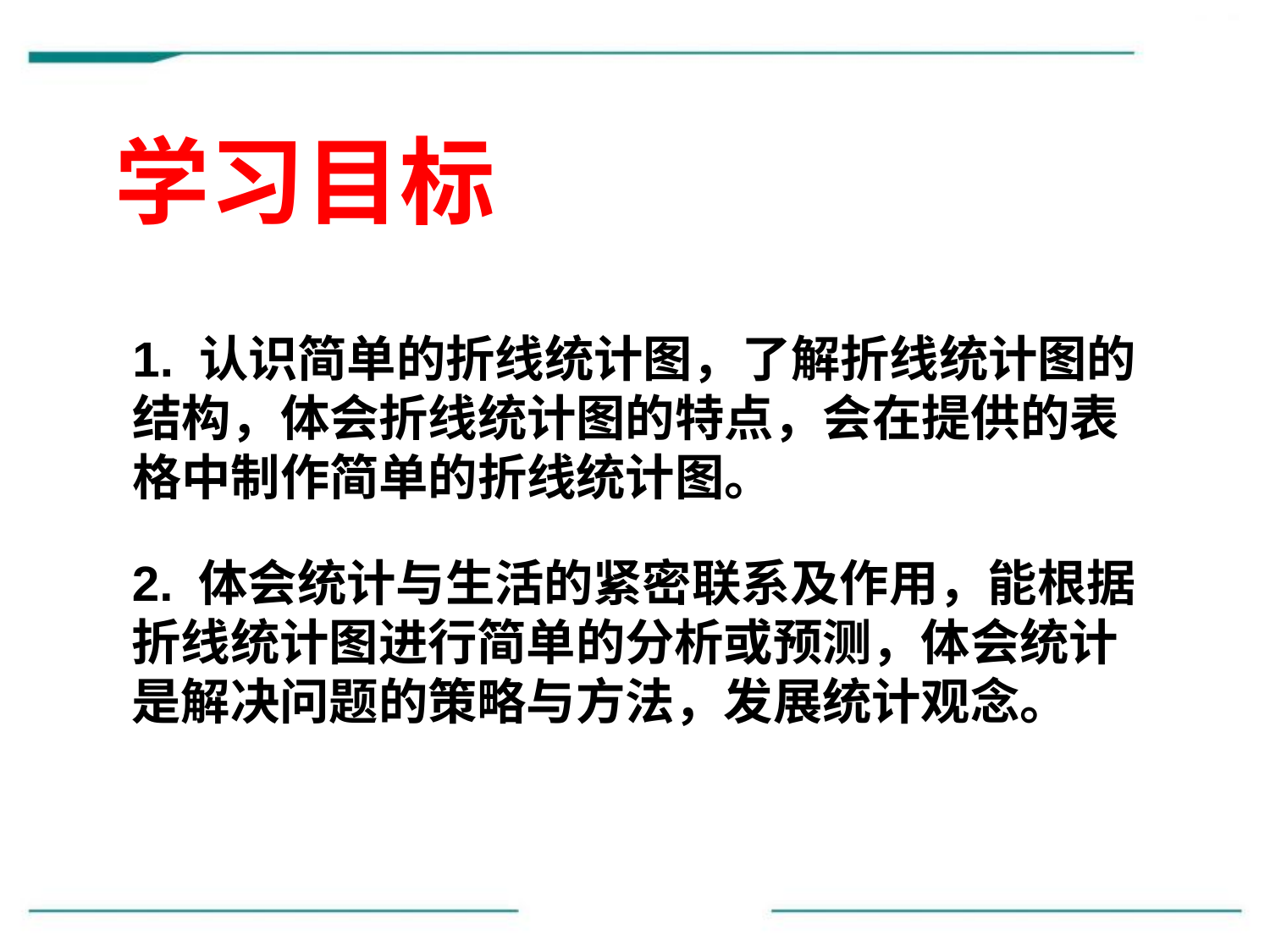

学习目标
1. 认识简单的折线统计图，了解折线统计图的结构，体会折线统计图的特点，会在提供的表格中制作简单的折线统计图。
2. 体会统计与生活的紧密联系及作用，能根据折线统计图进行简单的分析或预测，体会统计是解决问题的策略与方法，发展统计观念。